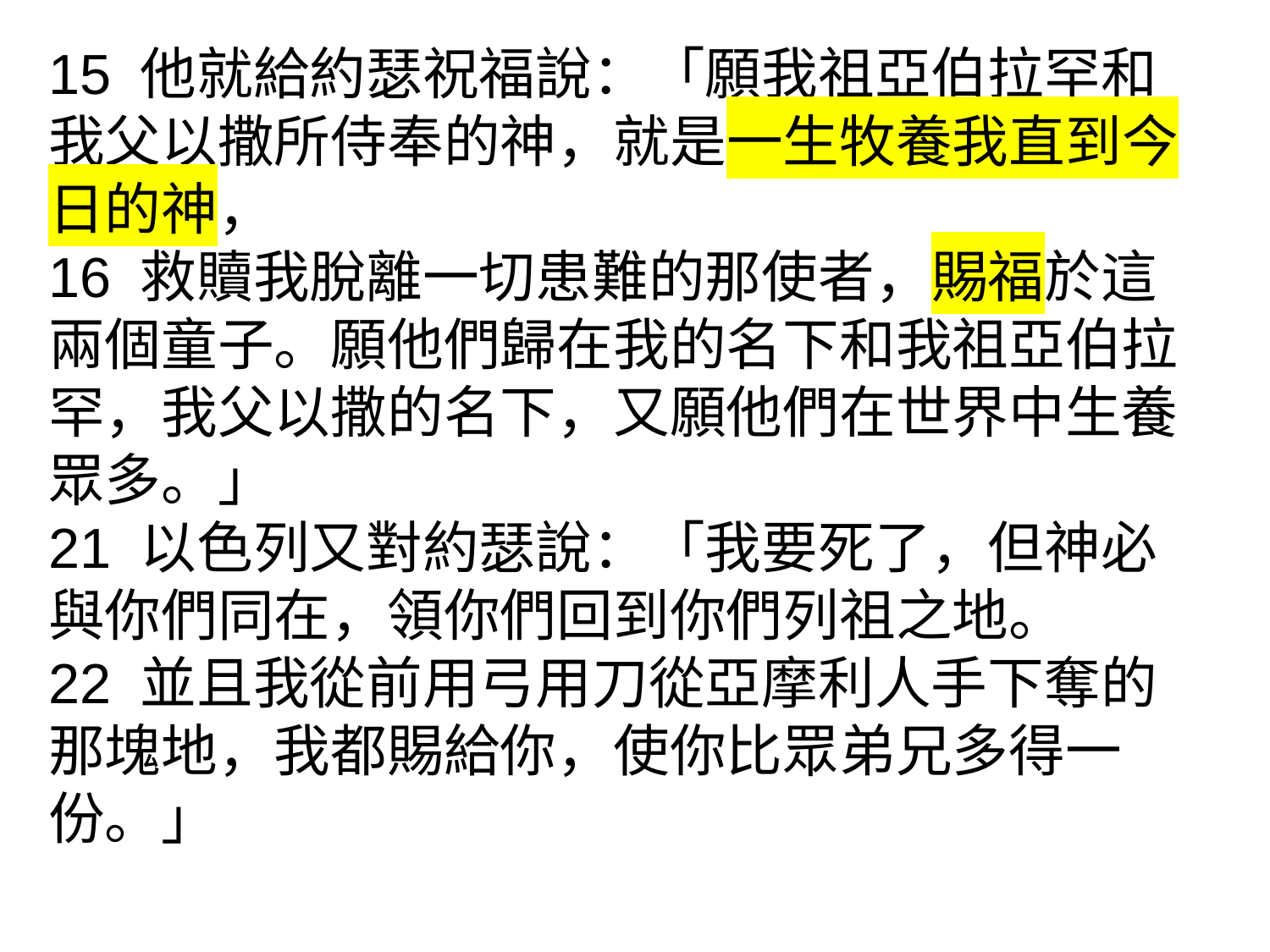

15 他就給約瑟祝福說：「願我祖亞伯拉罕和我父以撒所侍奉的神，就是一生牧養我直到今日的神，
16 救贖我脫離一切患難的那使者，賜福於這兩個童子。願他們歸在我的名下和我祖亞伯拉罕，我父以撒的名下，又願他們在世界中生養眾多。」
21 以色列又對約瑟說：「我要死了，但神必與你們同在，領你們回到你們列祖之地。
22 並且我從前用弓用刀從亞摩利人手下奪的那塊地，我都賜給你，使你比眾弟兄多得一份。」